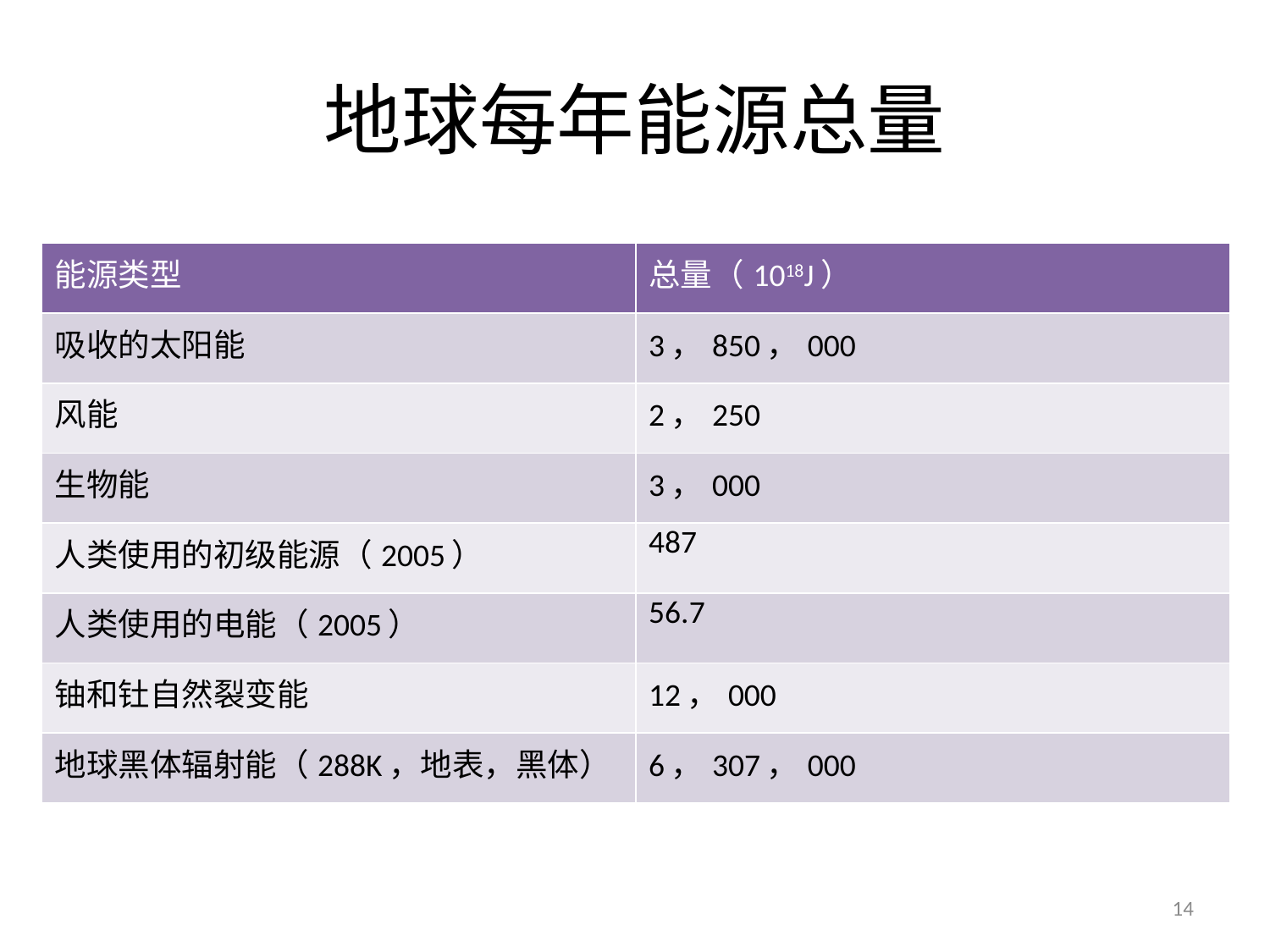

# 地球每年能源总量
| 能源类型 | 总量（1018J） |
| --- | --- |
| 吸收的太阳能 | 3，850，000 |
| 风能 | 2，250 |
| 生物能 | 3，000 |
| 人类使用的初级能源（2005） | 487 |
| 人类使用的电能（2005） | 56.7 |
| 铀和钍自然裂变能 | 12，000 |
| 地球黑体辐射能（288K，地表，黑体） | 6，307，000 |
14